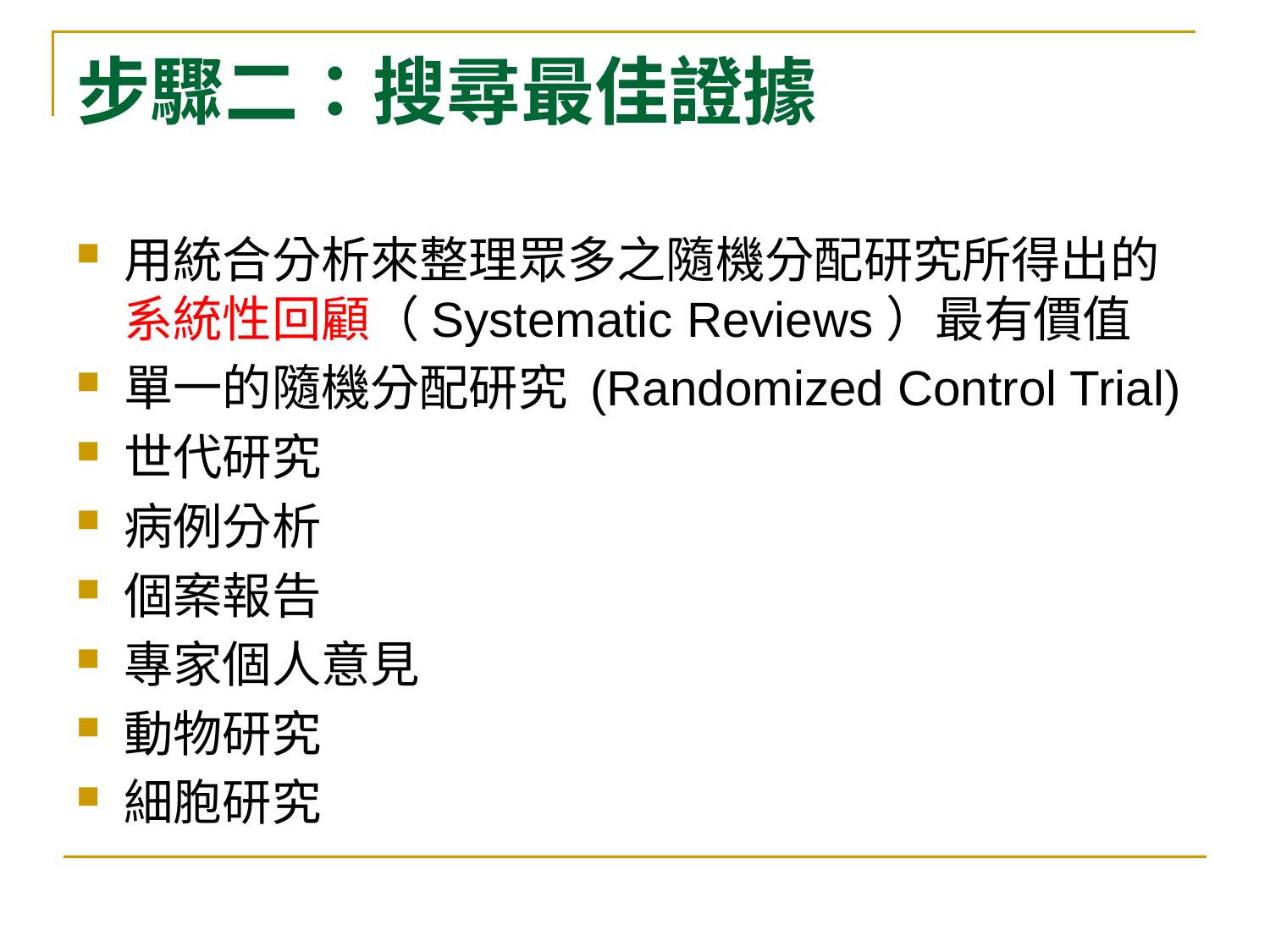

# 步驟二：搜尋最佳證據
用統合分析來整理眾多之隨機分配研究所得出的系統性回顧（Systematic Reviews）最有價值
單一的隨機分配研究 (Randomized Control Trial)
世代研究
病例分析
個案報告
專家個人意見
動物研究
細胞研究